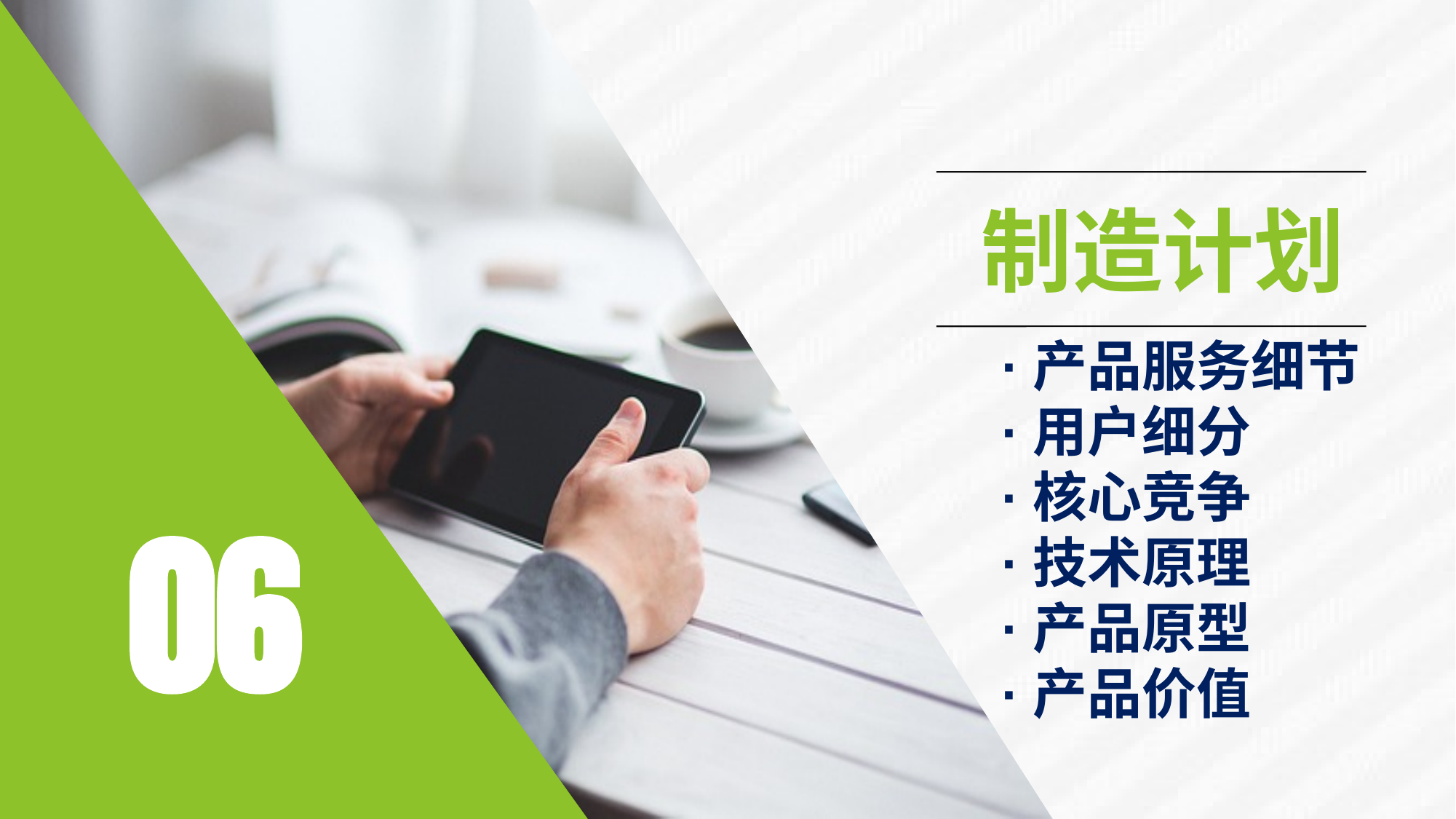

制造计划
·产品服务细节
·用户细分
·核心竞争
·技术原理
·产品原型
·产品价值
06